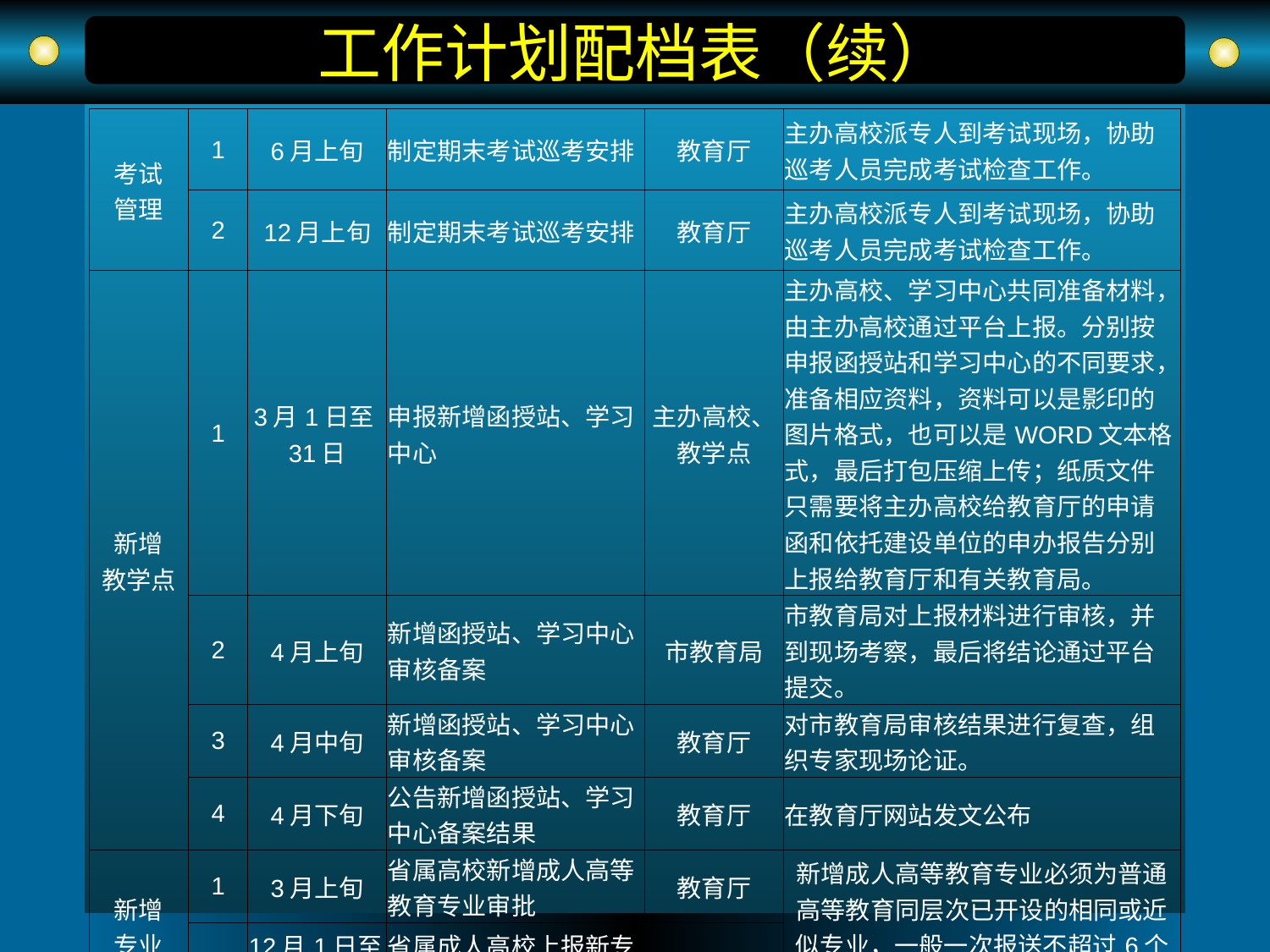

# 工作计划配档表（续）
| 考试 管理 | 1 | 6月上旬 | 制定期末考试巡考安排 | 教育厅 | 主办高校派专人到考试现场，协助巡考人员完成考试检查工作。 |
| --- | --- | --- | --- | --- | --- |
|  | 2 | 12月上旬 | 制定期末考试巡考安排 | 教育厅 | 主办高校派专人到考试现场，协助巡考人员完成考试检查工作。 |
| 新增 教学点 | 1 | 3月1日至31日 | 申报新增函授站、学习中心 | 主办高校、教学点 | 主办高校、学习中心共同准备材料，由主办高校通过平台上报。分别按申报函授站和学习中心的不同要求，准备相应资料，资料可以是影印的图片格式，也可以是WORD文本格式，最后打包压缩上传；纸质文件只需要将主办高校给教育厅的申请函和依托建设单位的申办报告分别上报给教育厅和有关教育局。 |
|  | 2 | 4月上旬 | 新增函授站、学习中心审核备案 | 市教育局 | 市教育局对上报材料进行审核，并到现场考察，最后将结论通过平台提交。 |
|  | 3 | 4月中旬 | 新增函授站、学习中心审核备案 | 教育厅 | 对市教育局审核结果进行复查，组织专家现场论证。 |
|  | 4 | 4月下旬 | 公告新增函授站、学习中心备案结果 | 教育厅 | 在教育厅网站发文公布 |
| 新增 专业 | 1 | 3月上旬 | 省属高校新增成人高等教育专业审批 | 教育厅 | 新增成人高等教育专业必须为普通高等教育同层次已开设的相同或近似专业，一般一次报送不超过6个专业。 |
|  | 2 | 12月1日至31日 | 省属成人高校上报新专业 | 省属高校 |  |